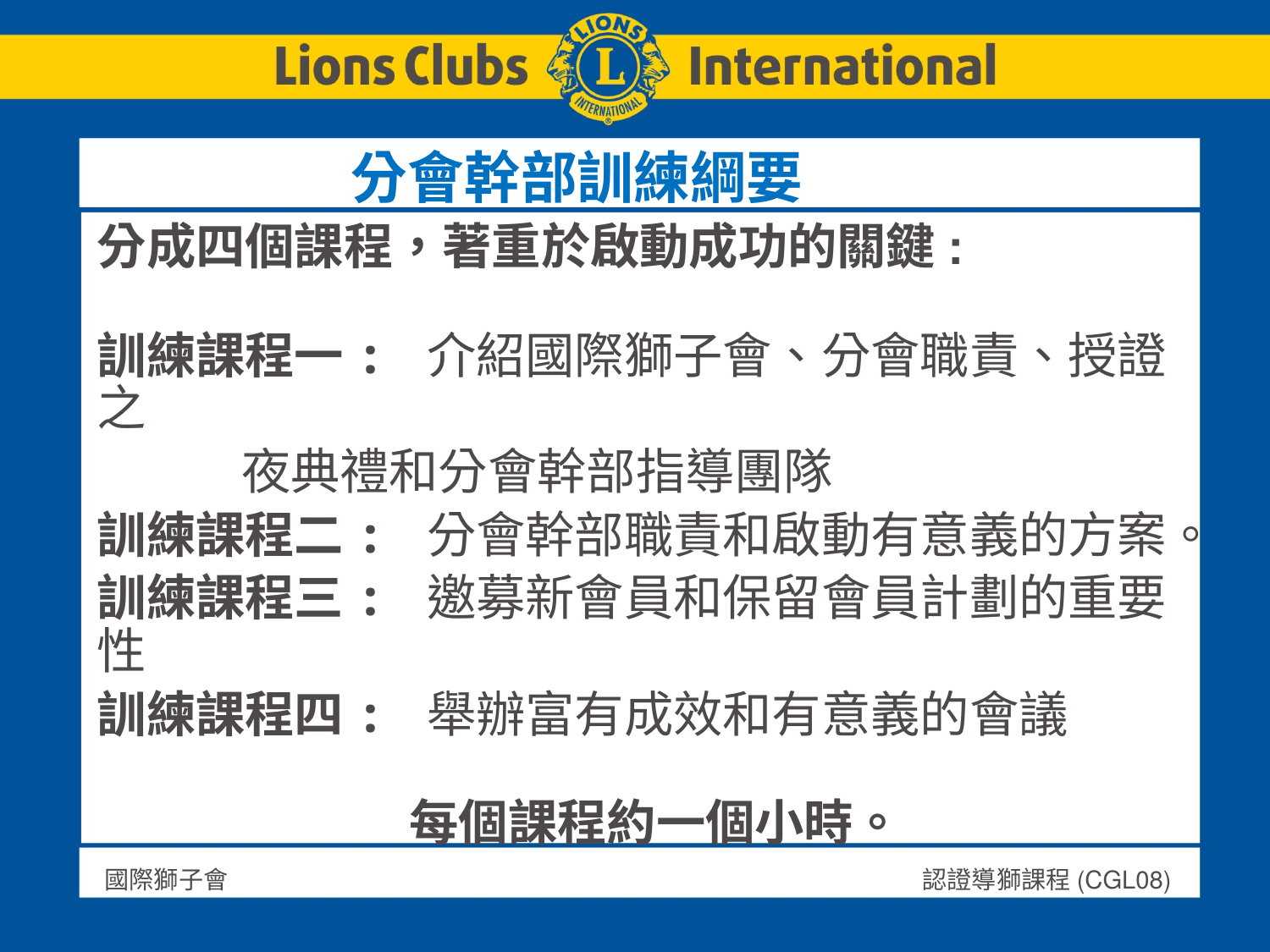

分會幹部訓練綱要
分成四個課程，著重於啟動成功的關鍵:

訓練課程一: 介紹國際獅子會、分會職責、授證之
            夜典禮和分會幹部指導團隊
訓練課程二: 分會幹部職責和啟動有意義的方案。
訓練課程三: 邀募新會員和保留會員計劃的重要性
訓練課程四: 舉辦富有成效和有意義的會議

每個課程約一個小時。